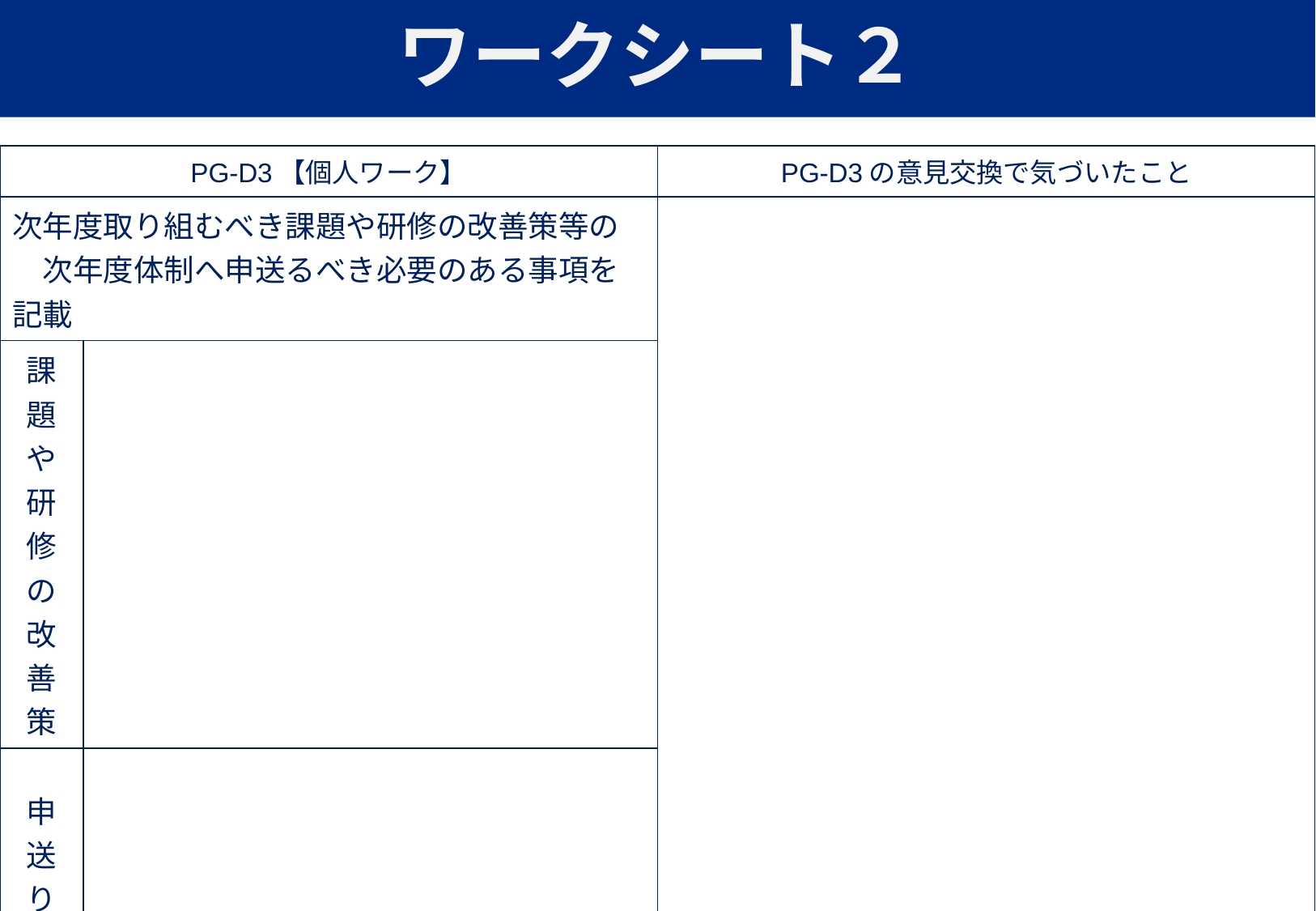

# ワークシート２
| PG-D3【個人ワーク】 |  | PG‐D3の意見交換で気づいたこと |
| --- | --- | --- |
| 次年度取り組むべき課題や研修の改善策等の　次年度体制へ申送るべき必要のある事項を記載 |  |  |
| 課題や研修の改善策 |  |  |
| 申送り事項 |  |  |